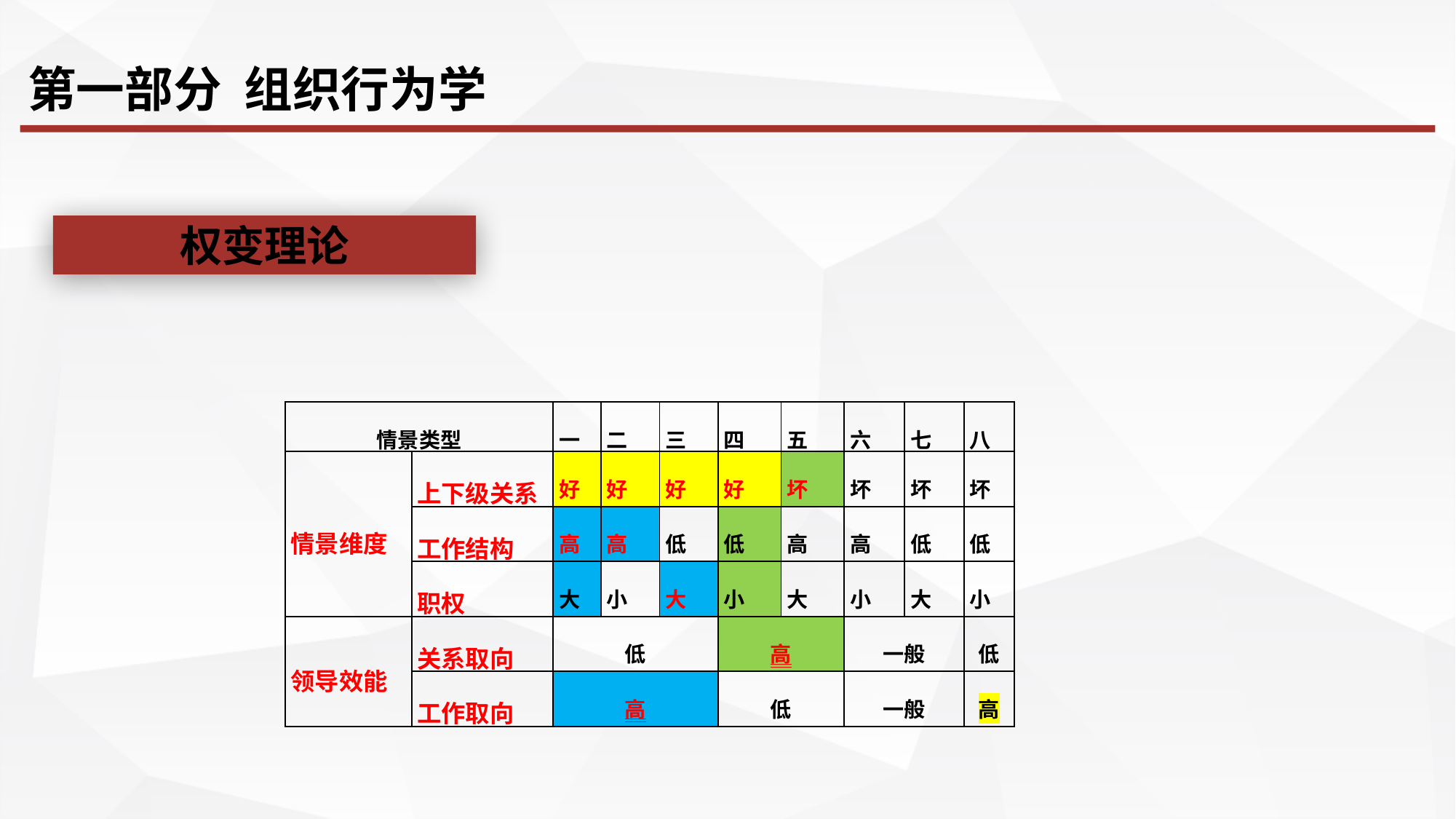

第一部分  组织行为学

权变理论
| 情景类型 |  | 一 | 二 | 三 | 四 | 五 | 六 | 七 | 八 |
| --- | --- | --- | --- | --- | --- | --- | --- | --- | --- |
| 情景维度 | 上下级关系 | 好 | 好 | 好 | 好 | 坏 | 坏 | 坏 | 坏 |
|  | 工作结构 | 高 | 高 | 低 | 低 | 高 | 高 | 低 | 低 |
|  | 职权 | 大 | 小 | 大 | 小 | 大 | 小 | 大 | 小 |
| 领导效能 | 关系取向 | 低 |  |  | 高 |  | 一般 |  | 低 |
|  | 工作取向 | 高 |  |  | 低 |  | 一般 |  | 高 |